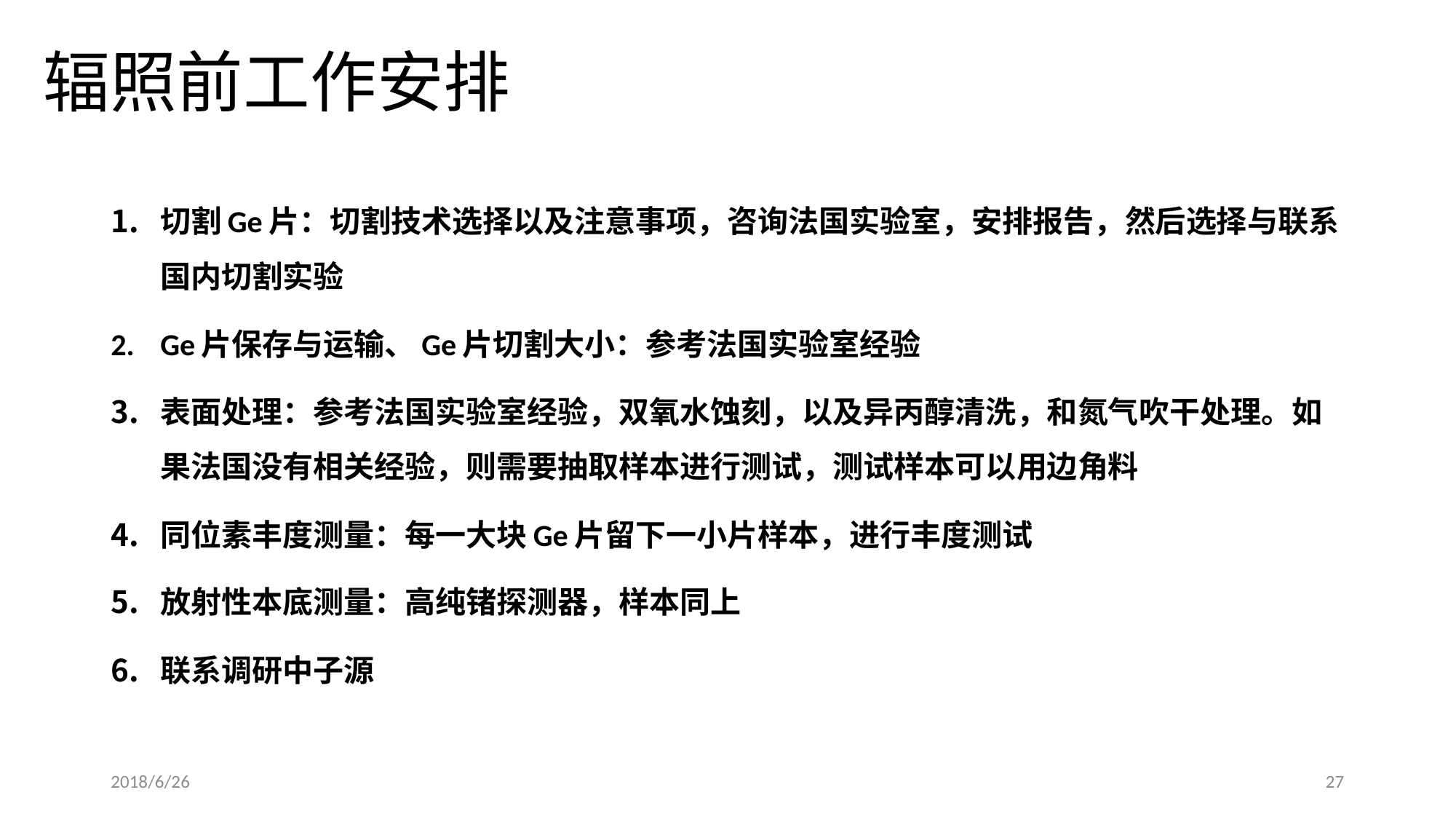

# 辐照前工作安排
切割Ge片：切割技术选择以及注意事项，咨询法国实验室，安排报告，然后选择与联系国内切割实验
Ge片保存与运输、Ge片切割大小：参考法国实验室经验
表面处理：参考法国实验室经验，双氧水蚀刻，以及异丙醇清洗，和氮气吹干处理。如果法国没有相关经验，则需要抽取样本进行测试，测试样本可以用边角料
同位素丰度测量：每一大块Ge片留下一小片样本，进行丰度测试
放射性本底测量：高纯锗探测器，样本同上
联系调研中子源

2018/6/26
27